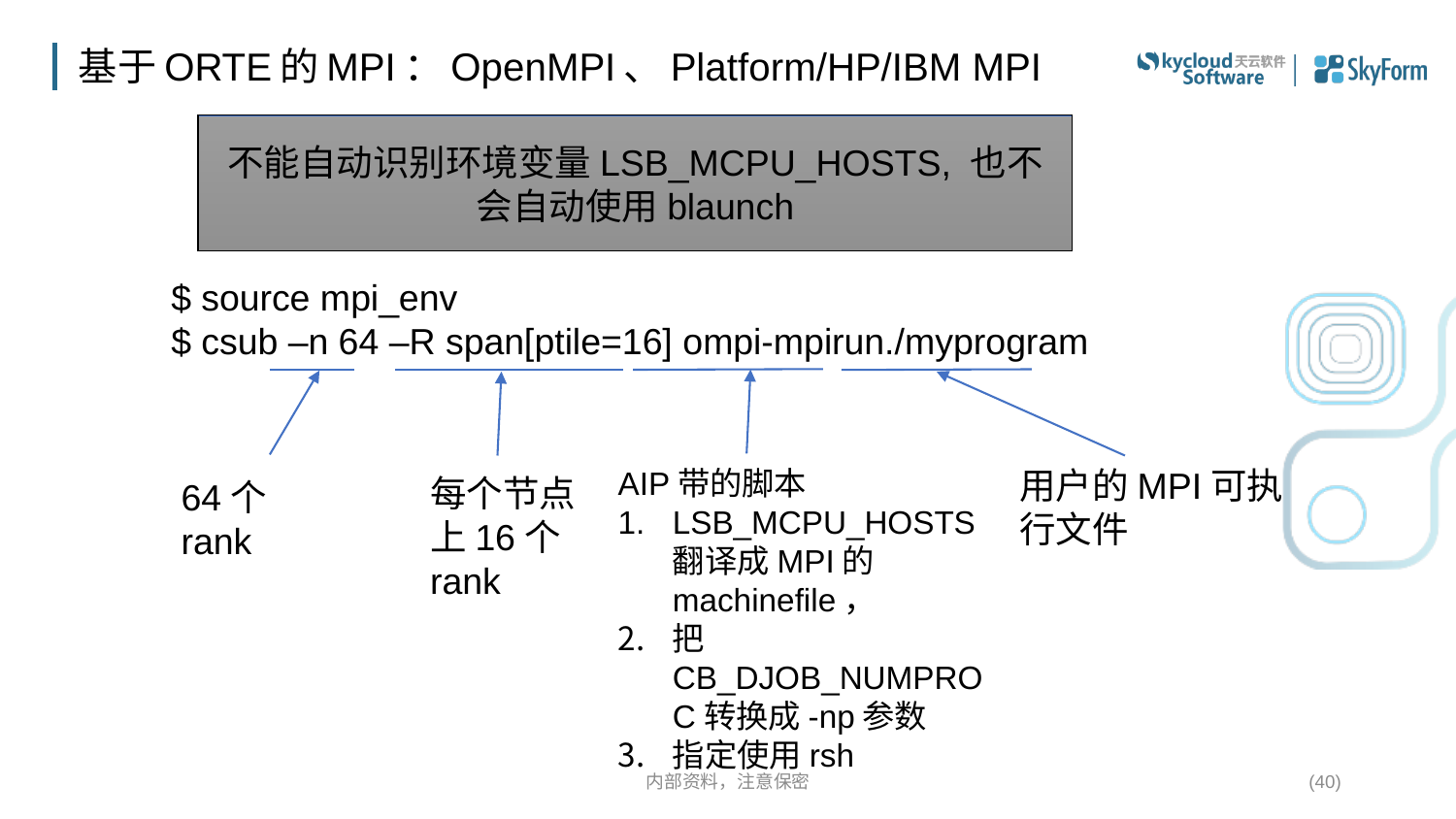

# 基于ORTE的MPI：OpenMPI、Platform/HP/IBM MPI
不能自动识别环境变量LSB_MCPU_HOSTS, 也不会自动使用blaunch
$ source mpi_env
$ csub –n 64 –R span[ptile=16] ompi-mpirun./myprogram
用户的MPI可执行文件
AIP带的脚本
LSB_MCPU_HOSTS翻译成MPI的machinefile，
把CB_DJOB_NUMPROC转换成-np参数
指定使用rsh
每个节点上16个rank
64个rank
内部资料，注意保密
(40)